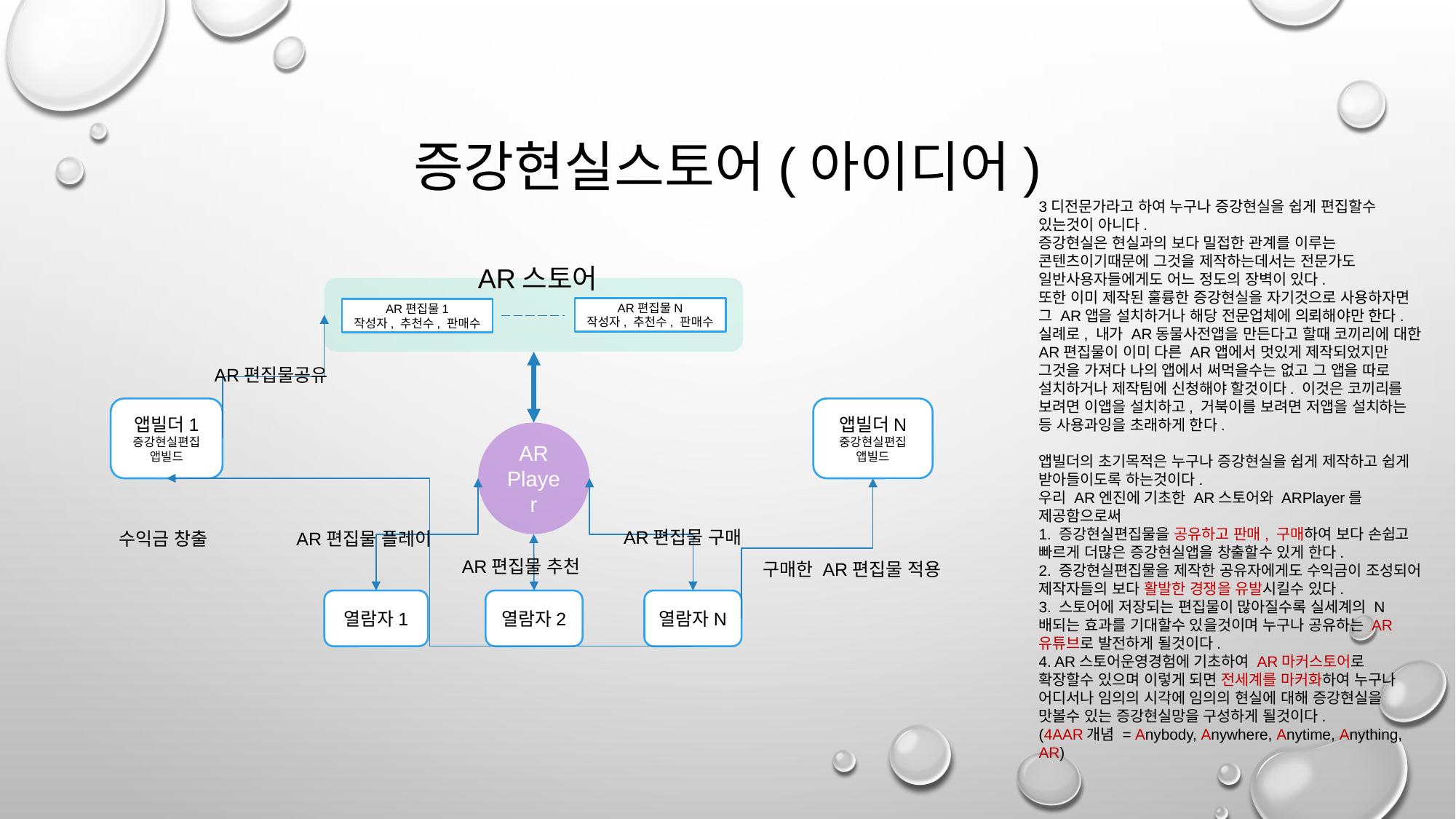

# 증강현실스토어(아이디어)
3디전문가라고 하여 누구나 증강현실을 쉽게 편집할수 있는것이 아니다.
증강현실은 현실과의 보다 밀접한 관계를 이루는 콘텐츠이기때문에 그것을 제작하는데서는 전문가도 일반사용자들에게도 어느 정도의 장벽이 있다.
또한 이미 제작된 훌륭한 증강현실을 자기것으로 사용하자면 그 AR앱을 설치하거나 해당 전문업체에 의뢰해야만 한다. 실례로, 내가 AR동물사전앱을 만든다고 할때 코끼리에 대한 AR편집물이 이미 다른 AR앱에서 멋있게 제작되었지만 그것을 가져다 나의 앱에서 써먹을수는 없고 그 앱을 따로 설치하거나 제작팀에 신청해야 할것이다. 이것은 코끼리를 보려면 이앱을 설치하고, 거북이를 보려면 저앱을 설치하는 등 사용과잉을 초래하게 한다.

앱빌더의 초기목적은 누구나 증강현실을 쉽게 제작하고 쉽게 받아들이도록 하는것이다.
우리 AR엔진에 기초한 AR스토어와 ARPlayer를 제공함으로써
1. 증강현실편집물을 공유하고 판매, 구매하여 보다 손쉽고 빠르게 더많은 증강현실앱을 창출할수 있게 한다.
2. 증강현실편집물을 제작한 공유자에게도 수익금이 조성되어 제작자들의 보다 활발한 경쟁을 유발시킬수 있다.
3. 스토어에 저장되는 편집물이 많아질수록 실세계의 N배되는 효과를 기대할수 있을것이며 누구나 공유하는 AR유튜브로 발전하게 될것이다.
4. AR스토어운영경험에 기초하여 AR마커스토어로 확장할수 있으며 이렇게 되면 전세계를 마커화하여 누구나 어디서나 임의의 시각에 임의의 현실에 대해 증강현실을 맛볼수 있는 증강현실망을 구성하게 될것이다.
(4AAR개념 = Anybody, Anywhere, Anytime, Anything, AR)
AR스토어

AR편집물N
작성자, 추천수, 판매수
AR편집물1
작성자, 추천수, 판매수
AR편집물공유
앱빌더1
증강현실편집
앱빌드
앱빌더N
중강현실편집
앱빌드
AR
Player
AR편집물 구매
수익금 창출
AR편집물 플레이
AR편집물 추천
구매한 AR편집물 적용
열람자1
열람자2
열람자N